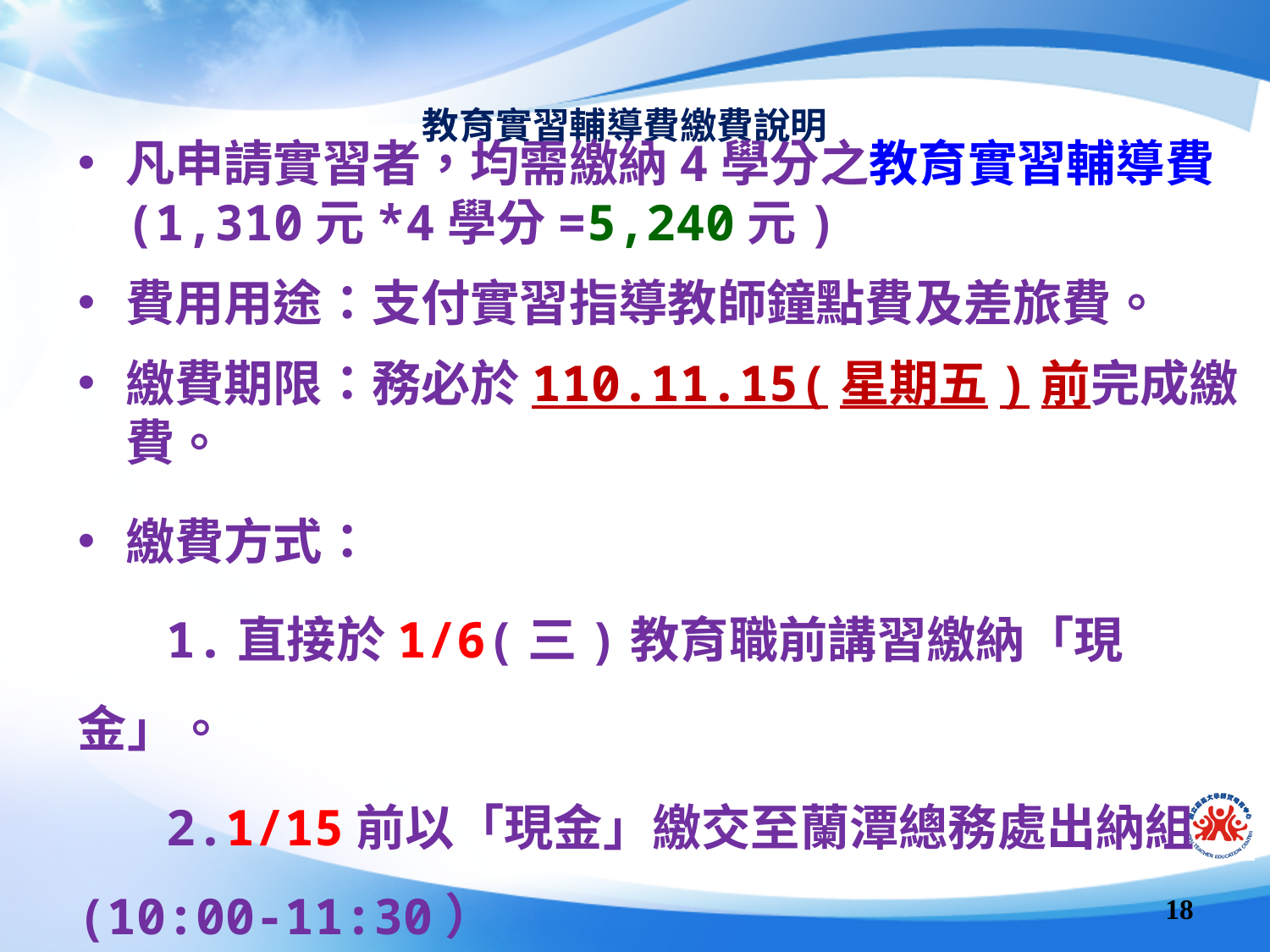

# 教育實習輔導費繳費說明
凡申請實習者，均需繳納4學分之教育實習輔導費(1,310元*4學分=5,240元)
費用用途：支付實習指導教師鐘點費及差旅費。
繳費期限：務必於110.11.15(星期五)前完成繳費。
繳費方式：
   1.直接於1/6(三)教育職前講習繳納「現金」。
   2.1/15前以「現金」繳交至蘭潭總務處出納組	(10:00-11:30）
若有任何問題，請速洽實習組，避免影響實習資格

18